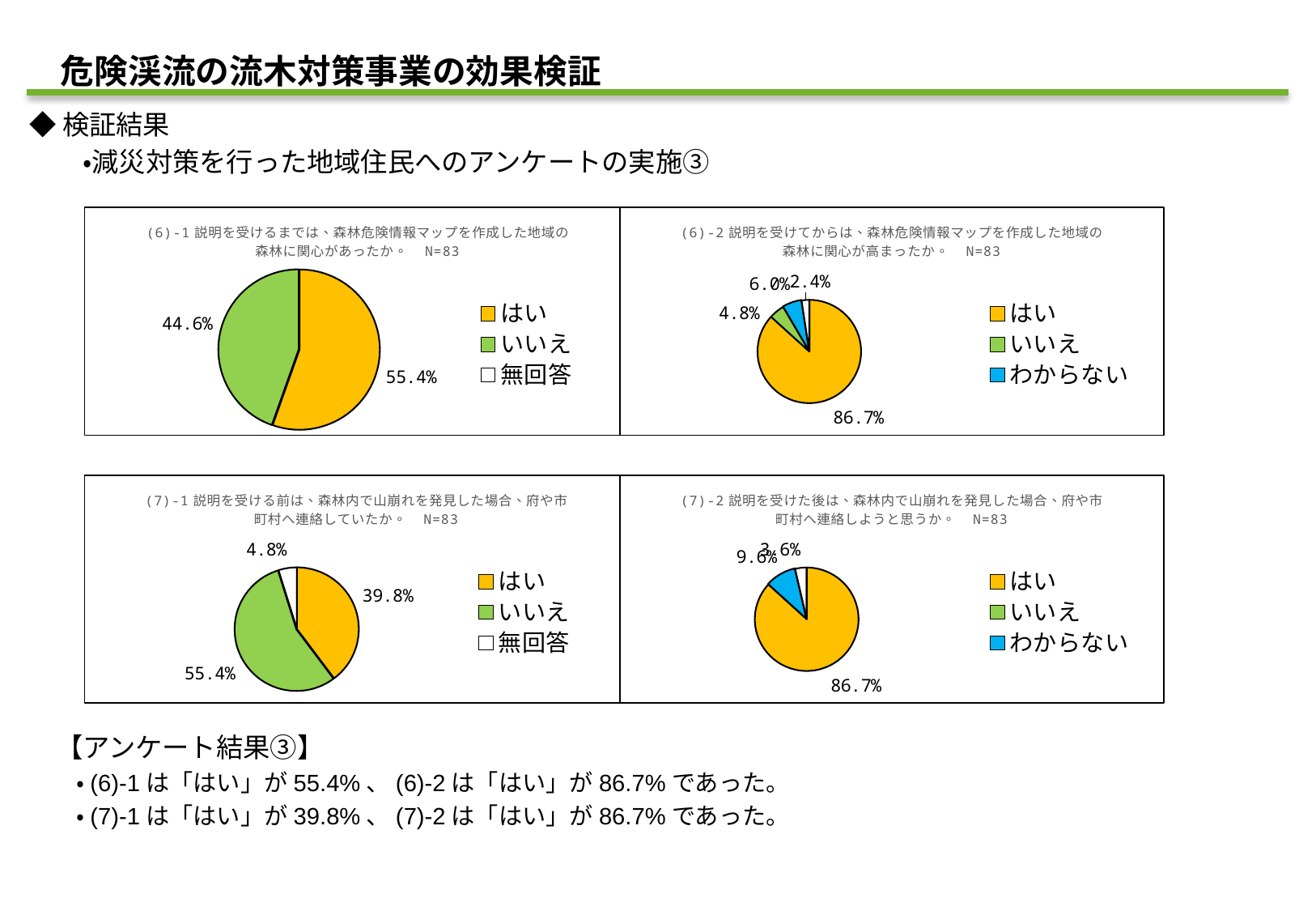

危険渓流の流木対策事業の効果検証
◆検証結果
　　・減災対策を行った地域住民へのアンケートの実施③

　【アンケート結果③】
　　・(6)-1は「はい」が55.4%、(6)-2は「はい」が86.7%であった。
　　・(7)-1は「はい」が39.8%、(7)-2は「はい」が86.7%であった。

### Chart: (6)-1説明を受けるまでは、森林危険情報マップを作成した地域の森林に関心があったか。　N=83

| Category |  |
|---|---|
| はい | 55.42168674698795 |
| いいえ | 44.57831325301205 |
| 無回答 | 0.0 |

### Chart: (6)-2説明を受けてからは、森林危険情報マップを作成した地域の森林に関心が高まったか。　N=83

| Category |  |
|---|---|
| はい | 86.74698795180723 |
| いいえ | 4.819277108433735 |
| わからない | 6.024096385542169 |
| 無回答 | 2.4096385542168677 |

### Chart: (7)-1説明を受ける前は、森林内で山崩れを発見した場合、府や市町村へ連絡していたか。　N=83

| Category |  |
|---|---|
| はい | 39.75903614457831 |
| いいえ | 55.42168674698795 |
| 無回答 | 4.819277108433735 |

### Chart: (7)-2説明を受けた後は、森林内で山崩れを発見した場合、府や市町村へ連絡しようと思うか。　N=83

| Category |  |
|---|---|
| はい | 86.74698795180723 |
| いいえ | 0.0 |
| わからない | 9.63855421686747 |
| 無回答 | 3.614457831325301 |